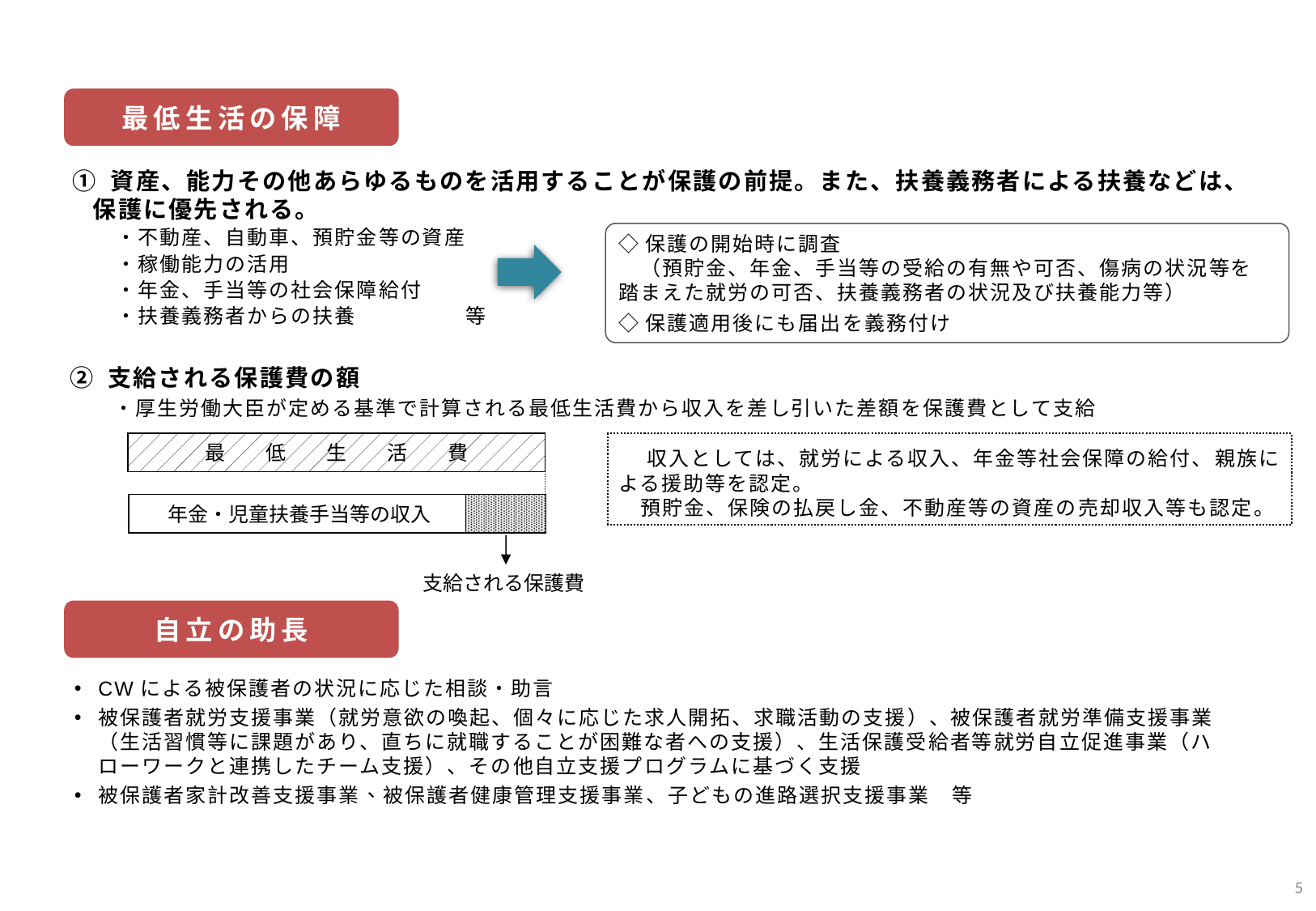

最低生活の保障
① 資産、能力その他あらゆるものを活用することが保護の前提。また、扶養義務者による扶養などは、保護に優先される。
　　・不動産、自動車、預貯金等の資産
　　・稼働能力の活用
　　・年金、手当等の社会保障給付
　　・扶養義務者からの扶養　　　　　等
◇保護の開始時に調査
　（預貯金、年金、手当等の受給の有無や可否、傷病の状況等を踏まえた就労の可否、扶養義務者の状況及び扶養能力等）
◇保護適用後にも届出を義務付け

② 支給される保護費の額
　　・厚生労働大臣が定める基準で計算される最低生活費から収入を差し引いた差額を保護費として支給
最　　低　　生　　活　　費
　収入としては、就労による収入、年金等社会保障の給付、親族による援助等を認定。
　預貯金、保険の払戻し金、不動産等の資産の売却収入等も認定。

年金・児童扶養手当等の収入

支給される保護費
自立の助長
CWによる被保護者の状況に応じた相談・助言​
被保護者就労支援事業（就労意欲の喚起、個々に応じた求人開拓、求職活動の支援）、被保護者就労準備支援事業（生活習慣等に課題があり、直ちに就職することが困難な者への支援）、生活保護受給者等就労自立促進事業（ハローワークと連携したチーム支援）、その他自立支援プログラムに基づく支援
被保護者家計改善支援事業、被保護者健康管理支援事業、子どもの進路選択支援事業　等
5